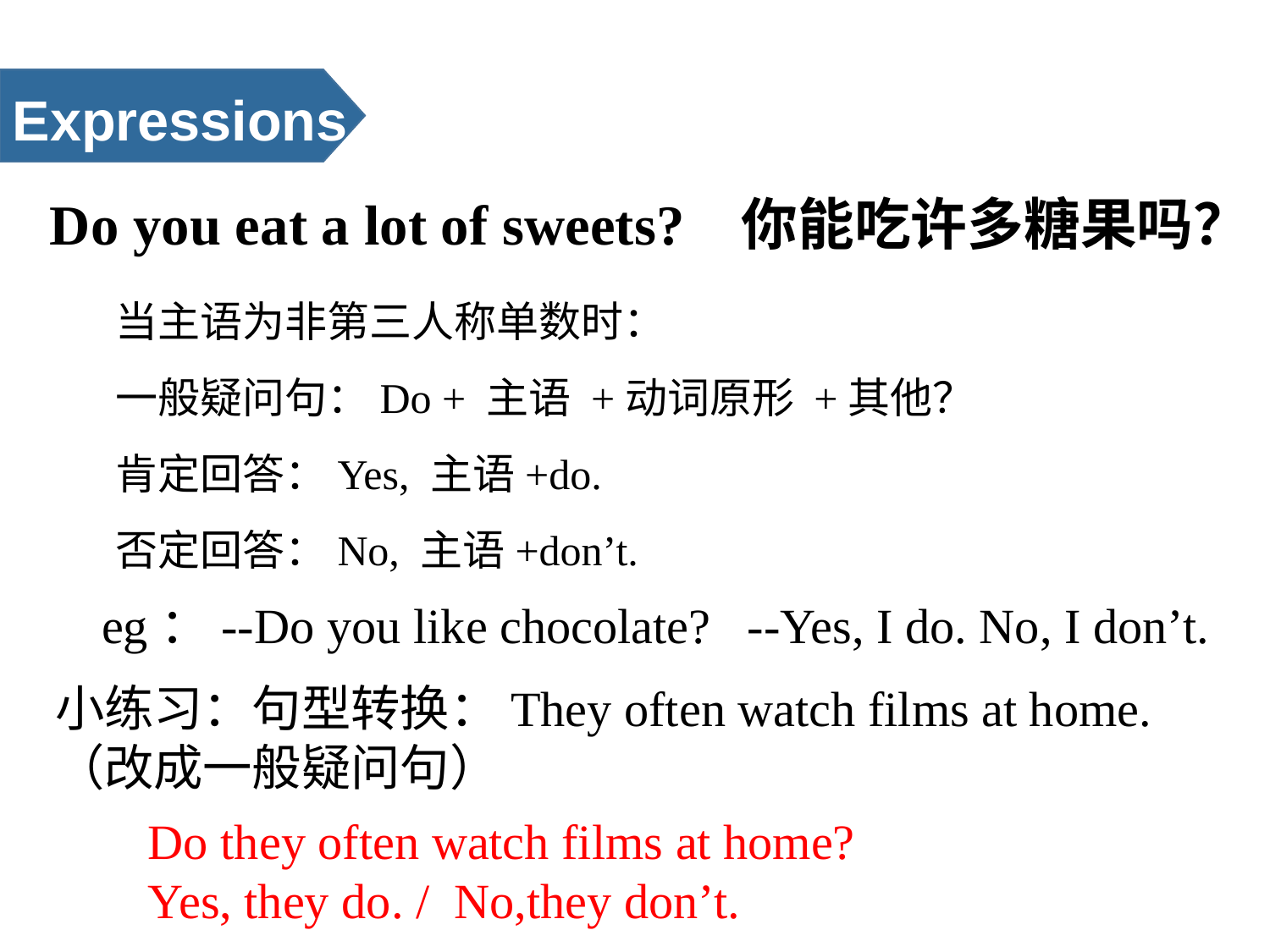

Expressions
Do you eat a lot of sweets?   你能吃许多糖果吗？
        当主语为非第三人称单数时：
        一般疑问句：Do + 主语 +动词原形 +其他？
        肯定回答：Yes, 主语+do.
        否定回答：No, 主语+don’t.
eg：--Do you like chocolate?   --Yes, I do. No, I don’t.
小练习：句型转换：They often watch films at home.（改成一般疑问句）
Do they often watch films at home?
Yes, they do. /  No,they don’t.